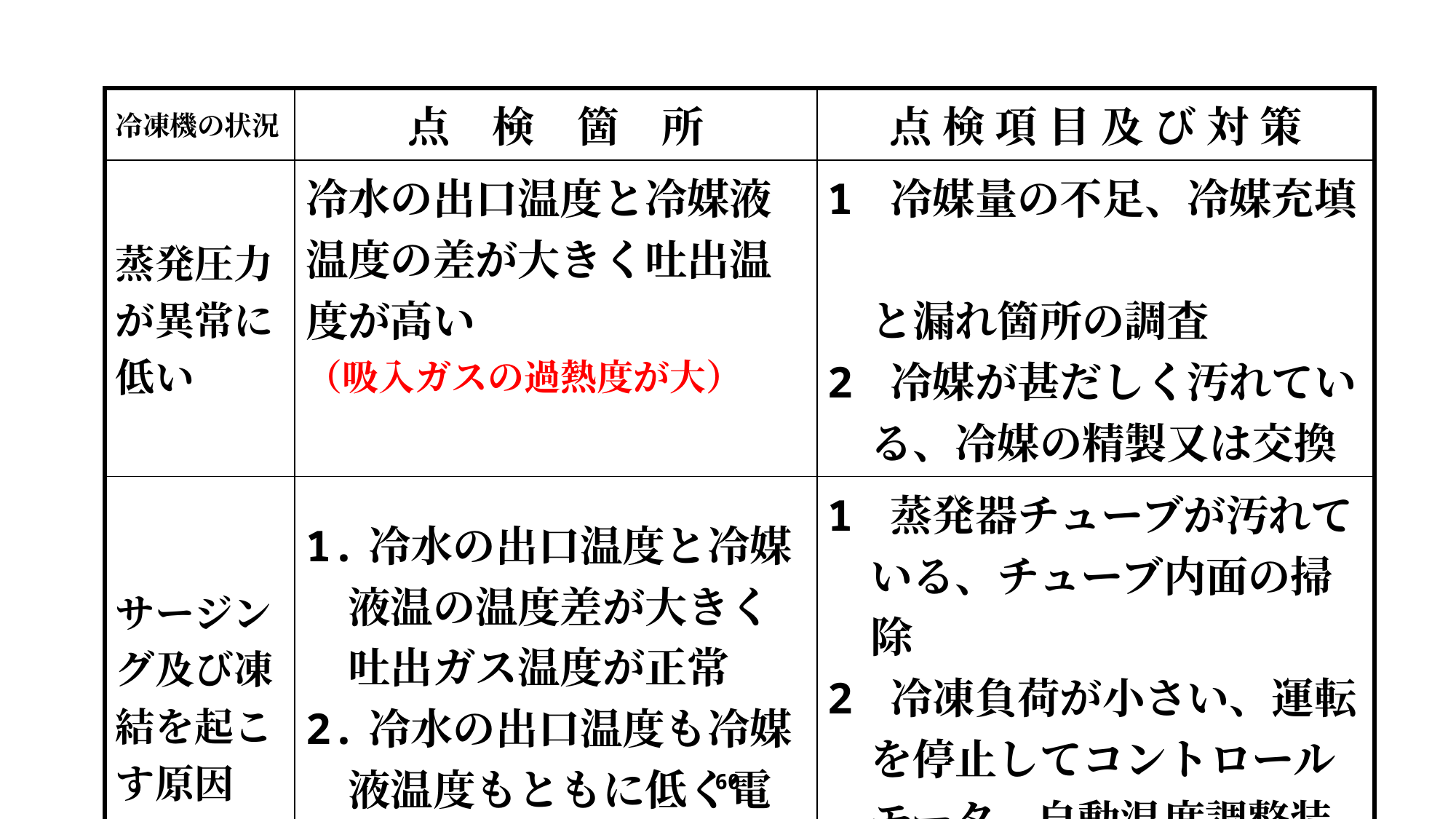

| 冷凍機の状況 | 点　検　箇　所 | 点 検 項 目 及 び 対 策 |
| --- | --- | --- |
| 蒸発圧力が異常に低い | 冷水の出口温度と冷媒液温度の差が大きく吐出温度が高い （吸入ガスの過熱度が大） | 1 冷媒量の不足、冷媒充填　　 　と漏れ箇所の調査 2 冷媒が甚だしく汚れてい 　る、冷媒の精製又は交換 |
| サージング及び凍結を起こす原因 | 1.冷水の出口温度と冷媒 　液温の温度差が大きく 　吐出ガス温度が正常 2.冷水の出口温度も冷媒 　液温度もともに低く電 　動機の負荷が少ない | 1 蒸発器チューブが汚れて 　いる、チューブ内面の掃 　除 2 冷凍負荷が小さい、運転 　を停止してコントロール 　モータ、自動温度調整装 　置の調整 |
60